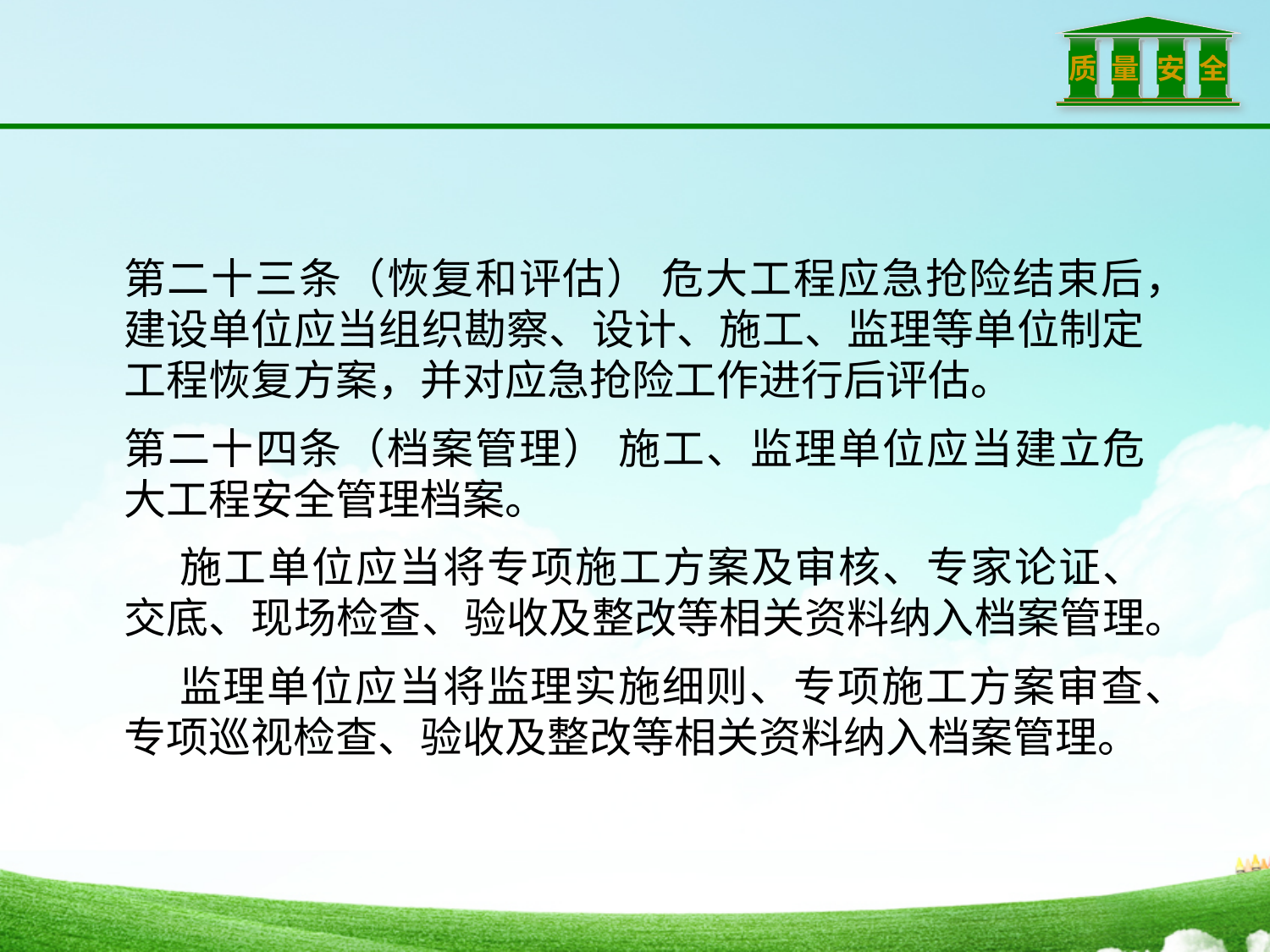

第二十三条（恢复和评估） 危大工程应急抢险结束后，建设单位应当组织勘察、设计、施工、监理等单位制定工程恢复方案，并对应急抢险工作进行后评估。
第二十四条（档案管理） 施工、监理单位应当建立危大工程安全管理档案。
    施工单位应当将专项施工方案及审核、专家论证、交底、现场检查、验收及整改等相关资料纳入档案管理。
    监理单位应当将监理实施细则、专项施工方案审查、专项巡视检查、验收及整改等相关资料纳入档案管理。